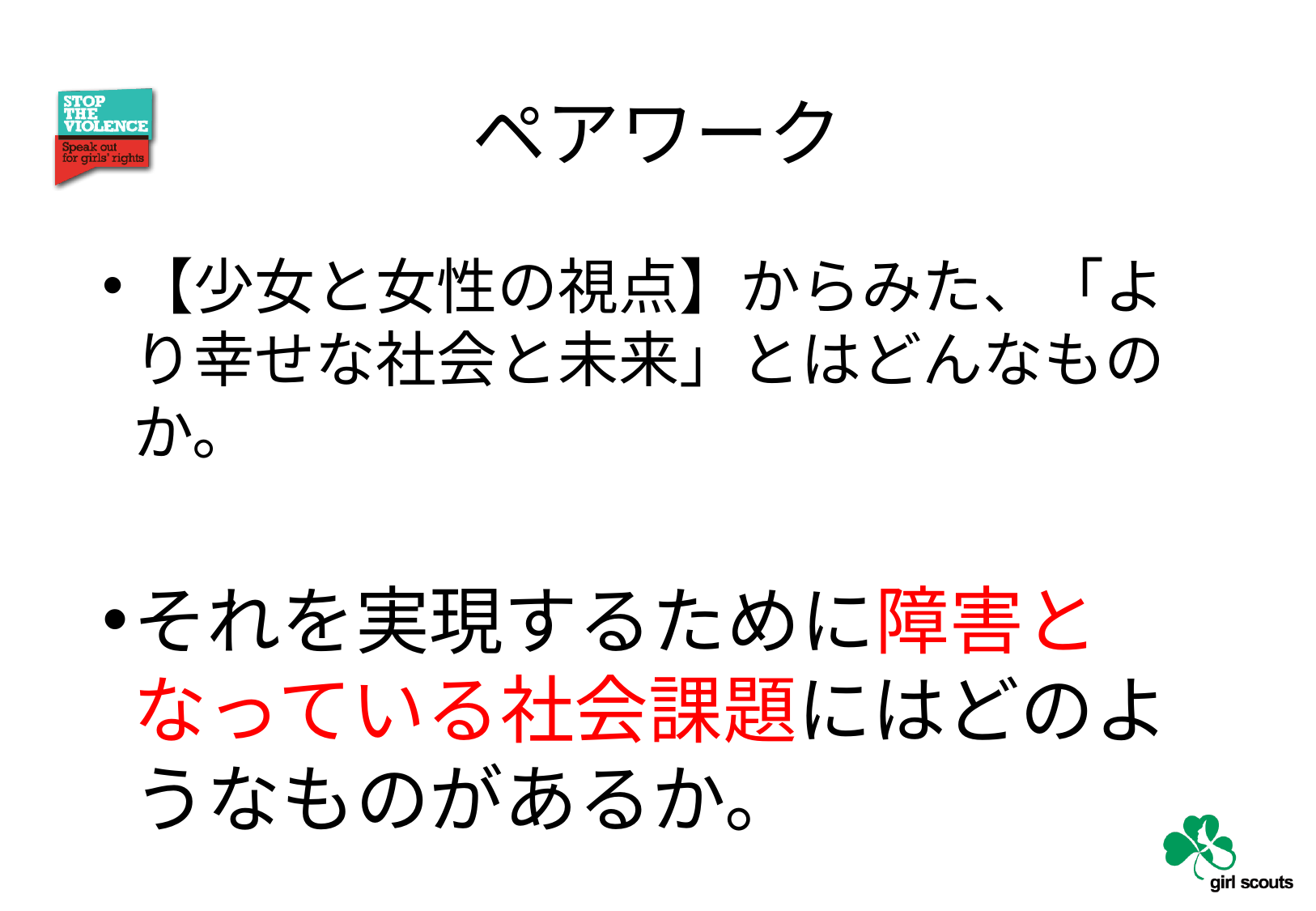

# ペアワーク
【少女と女性の視点】からみた、「より幸せな社会と未来」とはどんなものか。

それを実現するために障害となっている社会課題にはどのようなものがあるか。